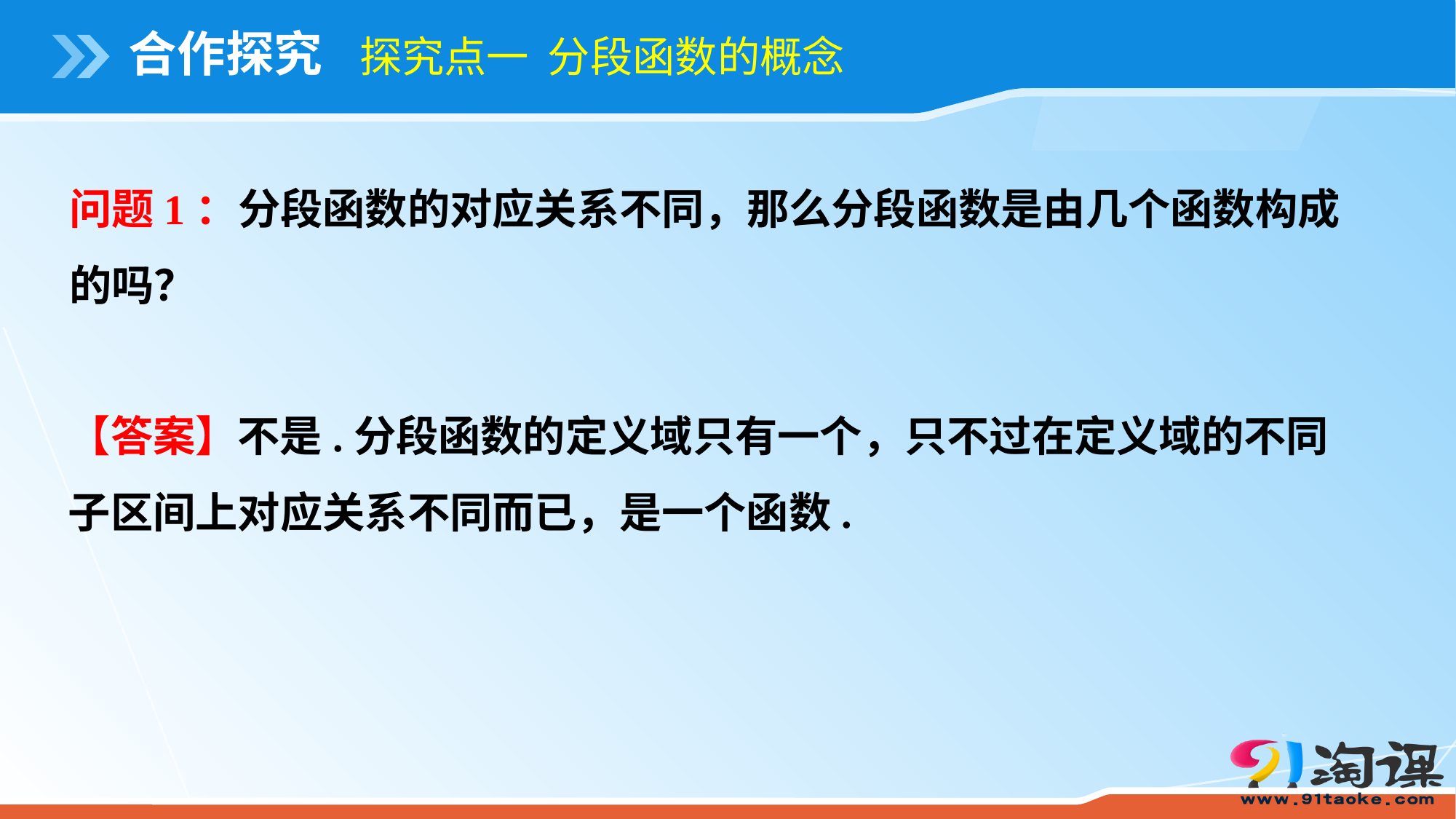

# 合作探究
探究点一  分段函数的概念
问题1：分段函数的对应关系不同，那么分段函数是由几个函数构成的吗？
【答案】不是.分段函数的定义域只有一个，只不过在定义域的不同子区间上对应关系不同而已，是一个函数.